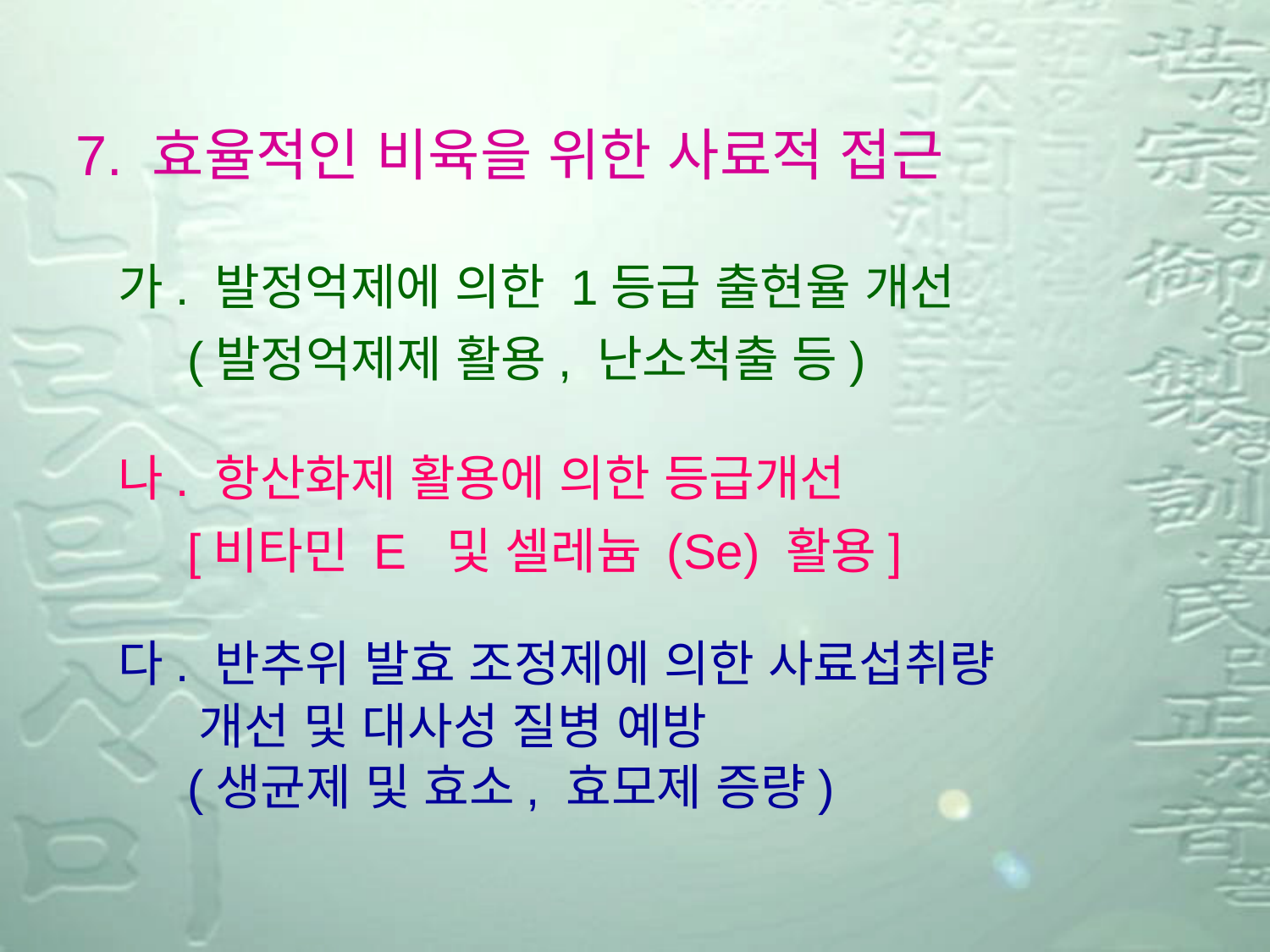

7. 효율적인 비육을 위한 사료적 접근
가. 발정억제에 의한 1등급 출현율 개선
     (발정억제제 활용, 난소척출 등)
나. 항산화제 활용에 의한 등급개선
     [비타민 E  및 셀레늄 (Se) 활용]
다. 반추위 발효 조정제에 의한 사료섭취량
     개선 및 대사성 질병 예방
     (생균제 및 효소, 효모제 증량)